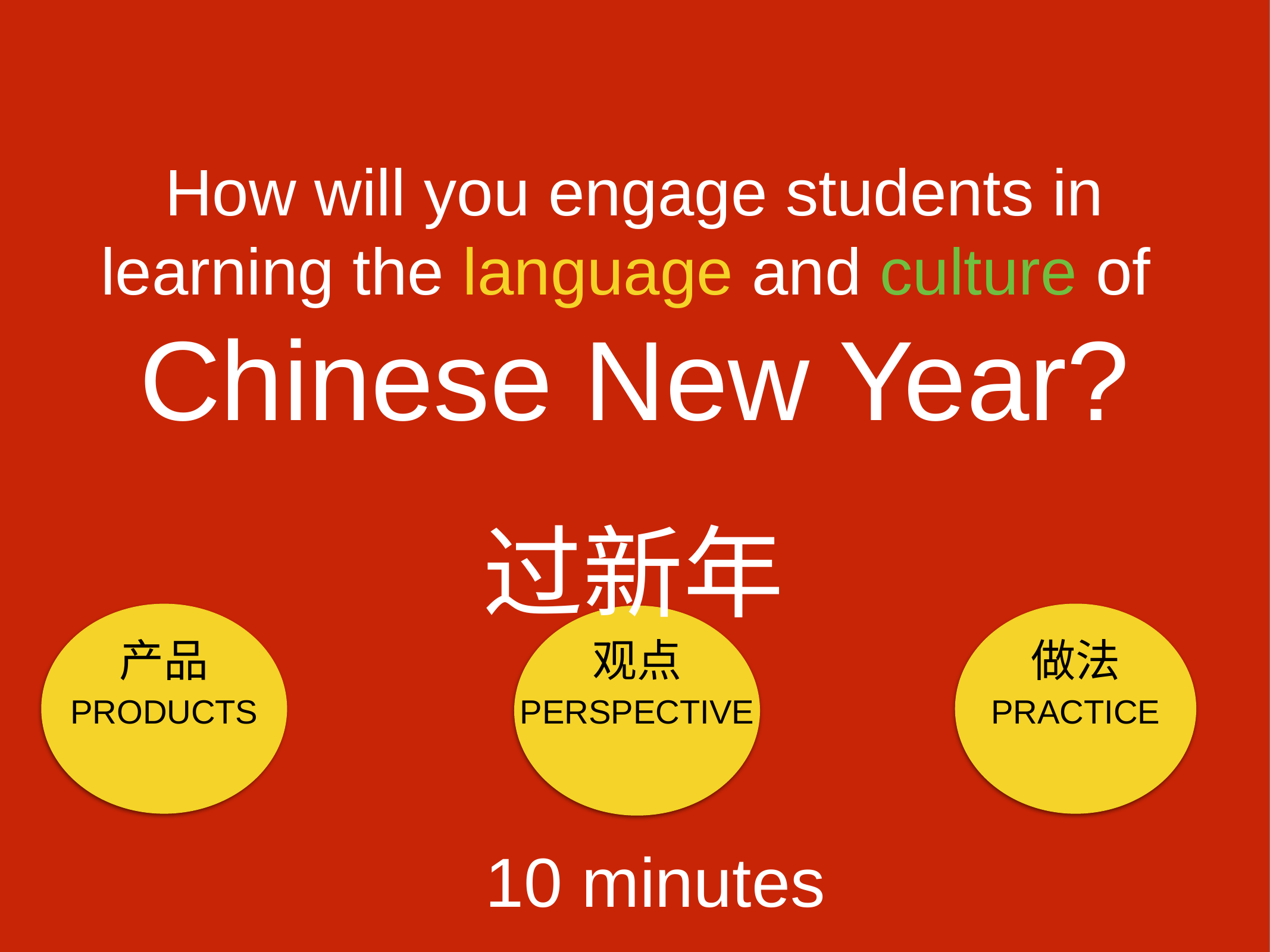

How will you engage students in learning the language and culture of
Chinese New Year?
过新年

产品
观点
做法
PRODUCTS
PERSPECTIVE
PRACTICE
10 minutes